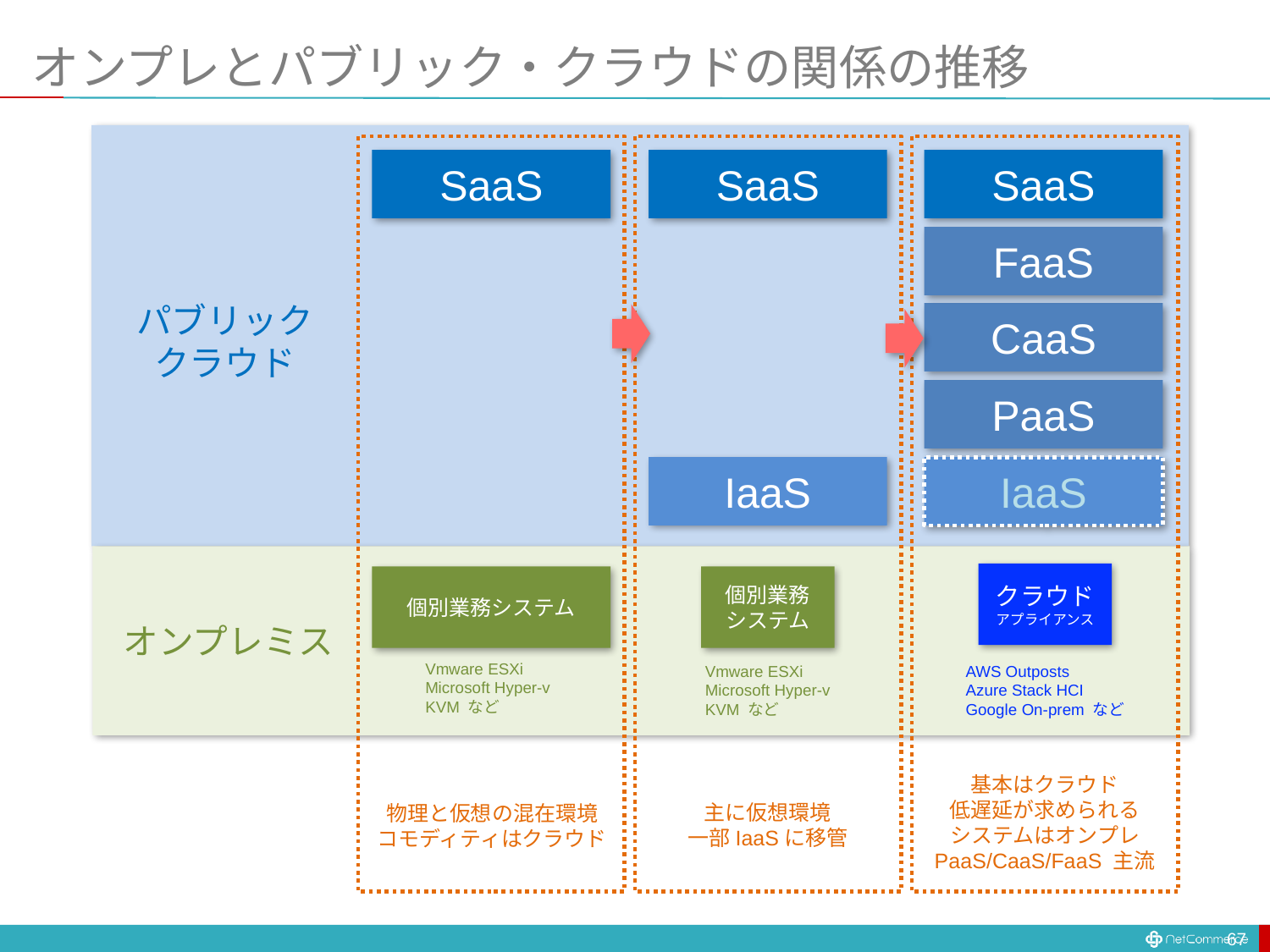

# オンプレとパブリック・クラウドの関係の推移

SaaS
SaaS
SaaS
FaaS
パブリック
クラウド
CaaS

PaaS
IaaS
IaaS

クラウド
アプライアンス
個別業務システム
個別業務
システム
オンプレミス
Vmware ESXi
Microsoft Hyper-v
KVM など
Vmware ESXi
Microsoft Hyper-v
KVM など
AWS Outposts
Azure Stack HCI
Google On-prem など
基本はクラウド
低遅延が求められる
システムはオンプレ
PaaS/CaaS/FaaS 主流
主に仮想環境
一部IaaSに移管
物理と仮想の混在環境
コモディティはクラウド
67